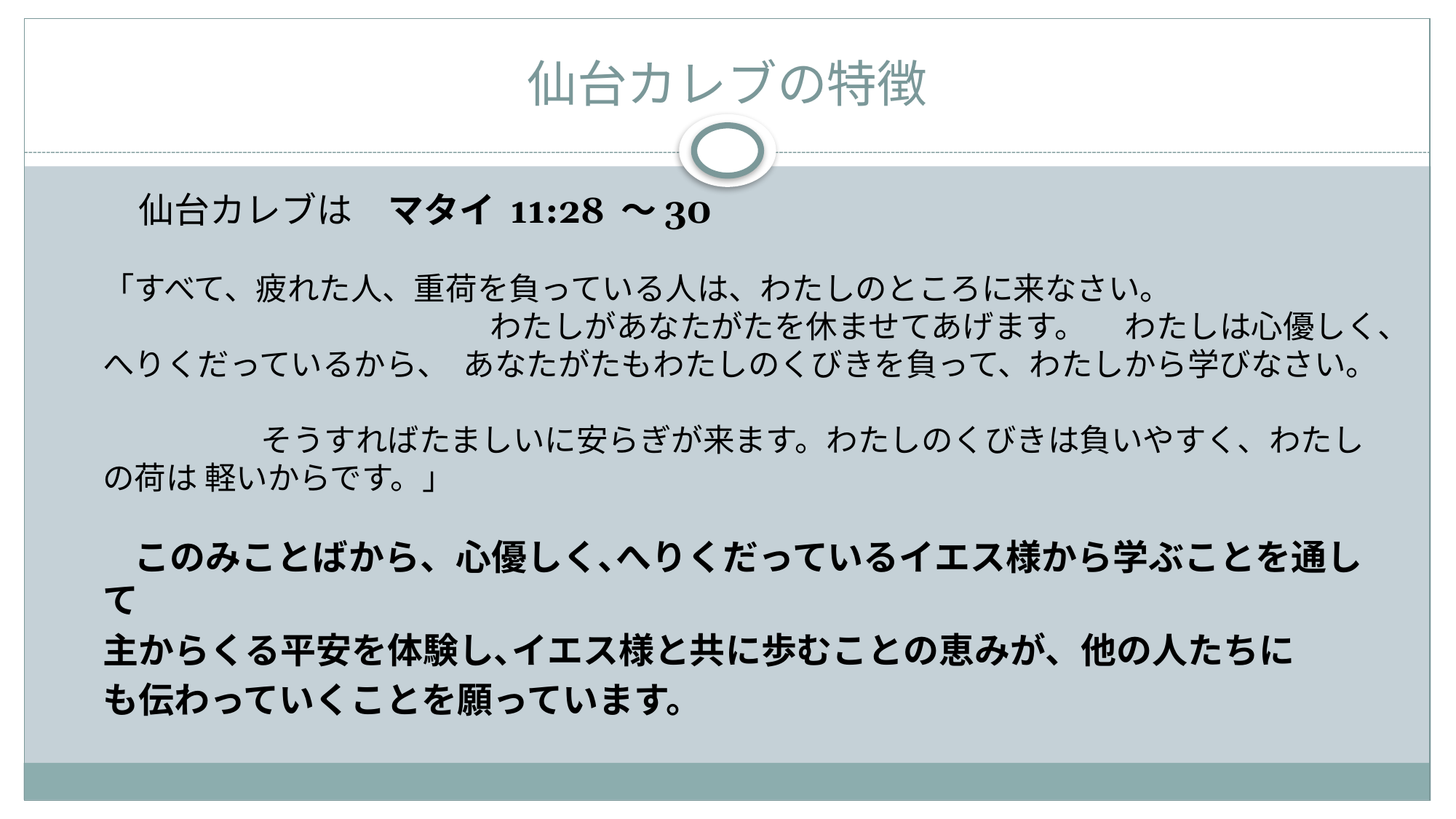

# 仙台カレブの特徴
　仙台カレブは　マタイ 11:28 ～30
「すべて、疲れた人、重荷を負っている人は、わたしのところに来なさい。　　                             　　　　　　　　　　    わたしがあなたがたを休ませてあげます。 　わたしは心優しく、へりくだっているから、  あなたがたもわたしのくびきを負って、わたしから学びなさい。　　　　　　　　　　　　　　　　　　　　　　　　　　　　　　　　　　　　　　　　　　　　　そうすればたましいに安らぎが来ます。わたしのくびきは負いやすく、わたしの荷は 軽いからです。」
   このみことばから、心優しく､へりくだっているイエス様から学ぶことを通して
主からくる平安を体験し､イエス様と共に歩むことの恵みが、他の人たちに
も伝わっていくことを願っています。